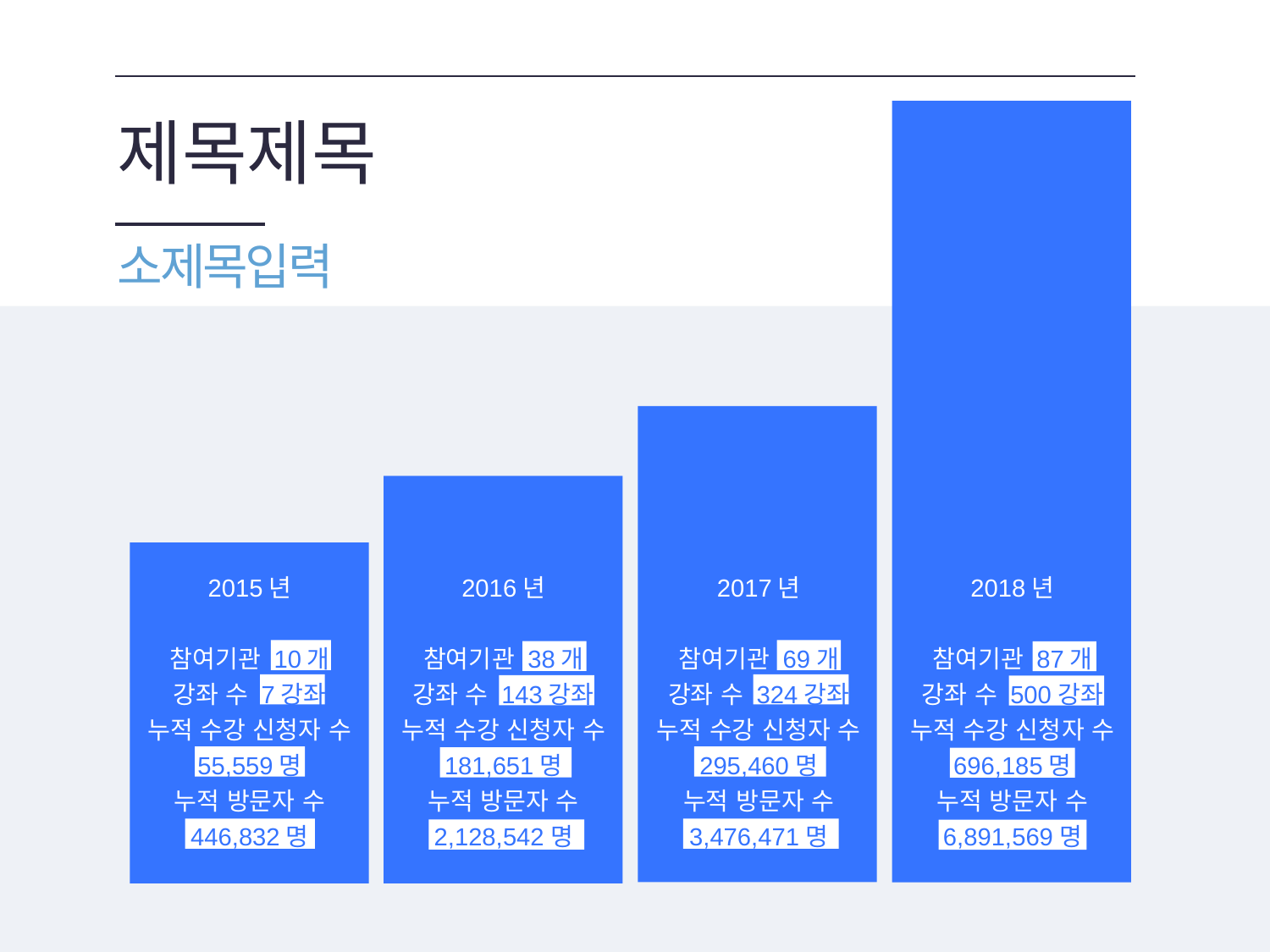

제목제목
소제목입력

2015년

참여기관 10개
강좌 수 7강좌
누적 수강 신청자 수
55,559명
누적 방문자 수
446,832명
2016년

참여기관 38개
강좌 수 143강좌
누적 수강 신청자 수
181,651명
누적 방문자 수
2,128,542명
2017년

참여기관 69개
강좌 수 324강좌
누적 수강 신청자 수
295,460명
누적 방문자 수
3,476,471명
2018년

참여기관 87개
강좌 수 500강좌
누적 수강 신청자 수
696,185명
누적 방문자 수
6,891,569명

6